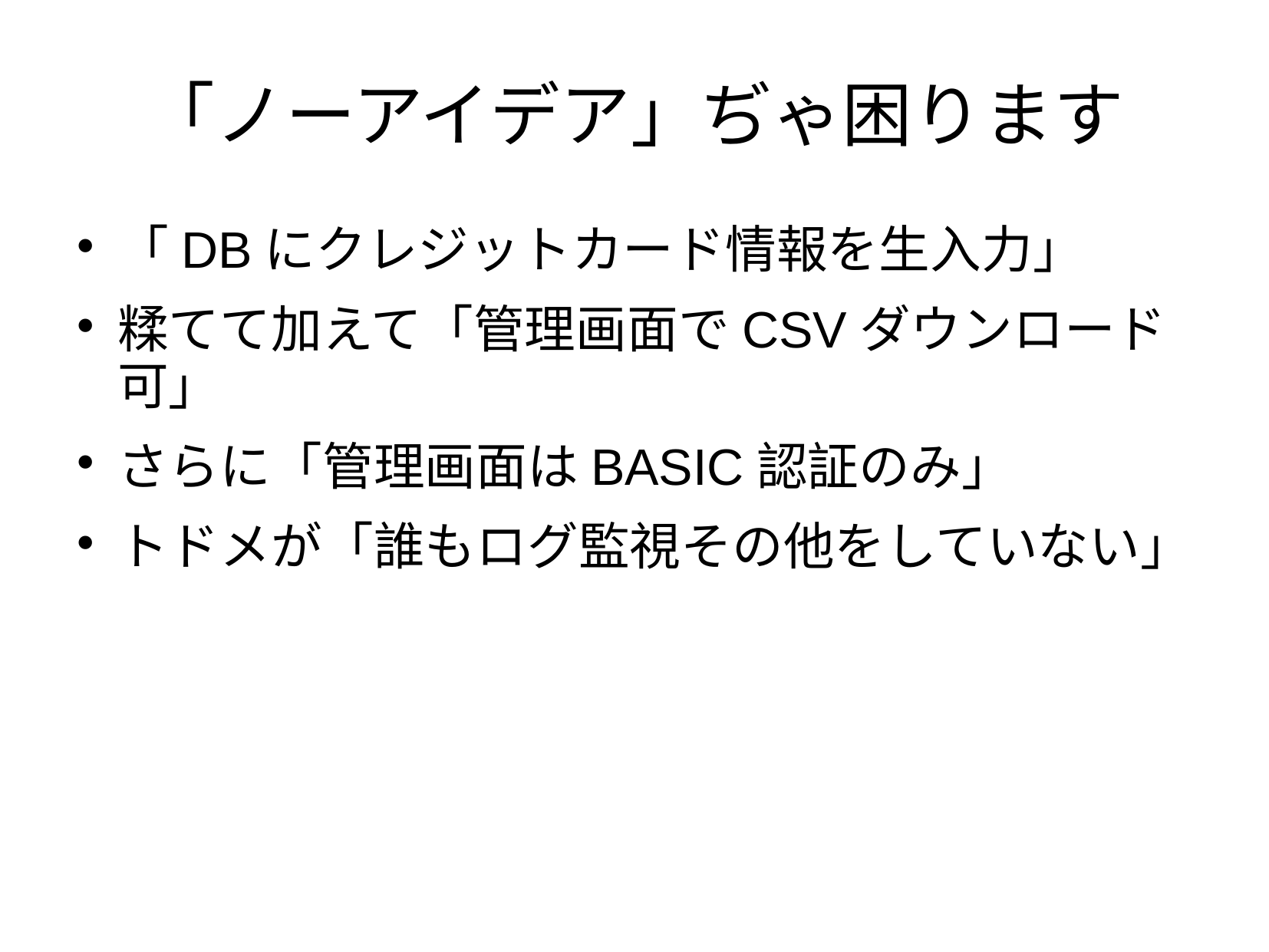

# 「ノーアイデア」ぢゃ困ります
「DBにクレジットカード情報を生入力」
糅てて加えて「管理画面でCSVダウンロード可」
さらに「管理画面はBASIC認証のみ」
トドメが「誰もログ監視その他をしていない」